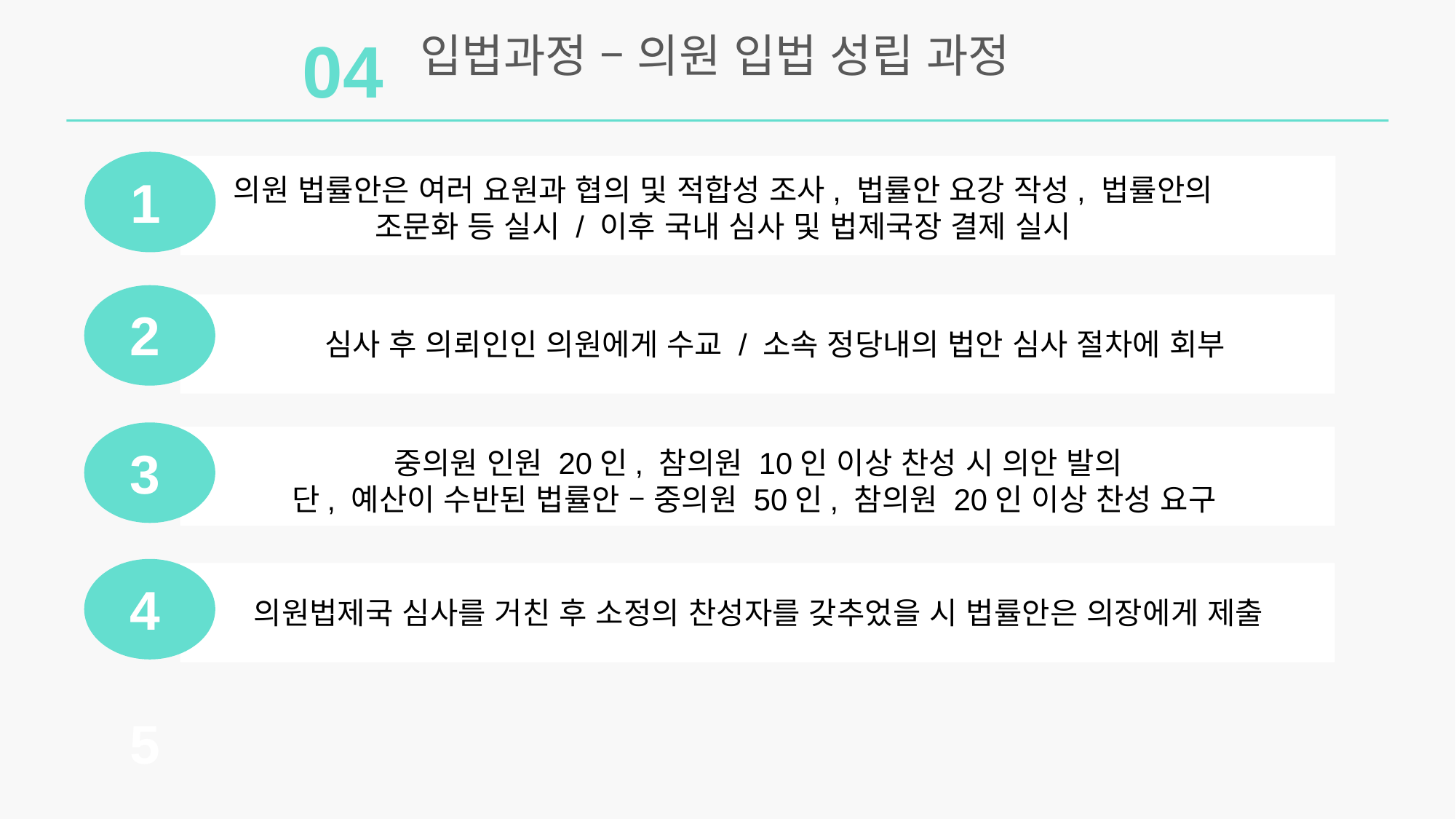

04
 입법과정 – 의원 입법 성립 과정

1
의원 법률안은 여러 요원과 협의 및 적합성 조사, 법률안 요강 작성, 법률안의
조문화 등 실시 / 이후 국내 심사 및 법제국장 결제 실시

2
심사 후 의뢰인인 의원에게 수교 / 소속 정당내의 법안 심사 절차에 회부

3
중의원 인원 20인, 참의원 10인 이상 찬성 시 의안 발의
단, 예산이 수반된 법률안 – 중의원 50인, 참의원 20인 이상 찬성 요구

4
의원법제국 심사를 거친 후 소정의 찬성자를 갖추었을 시 법률안은 의장에게 제출
5